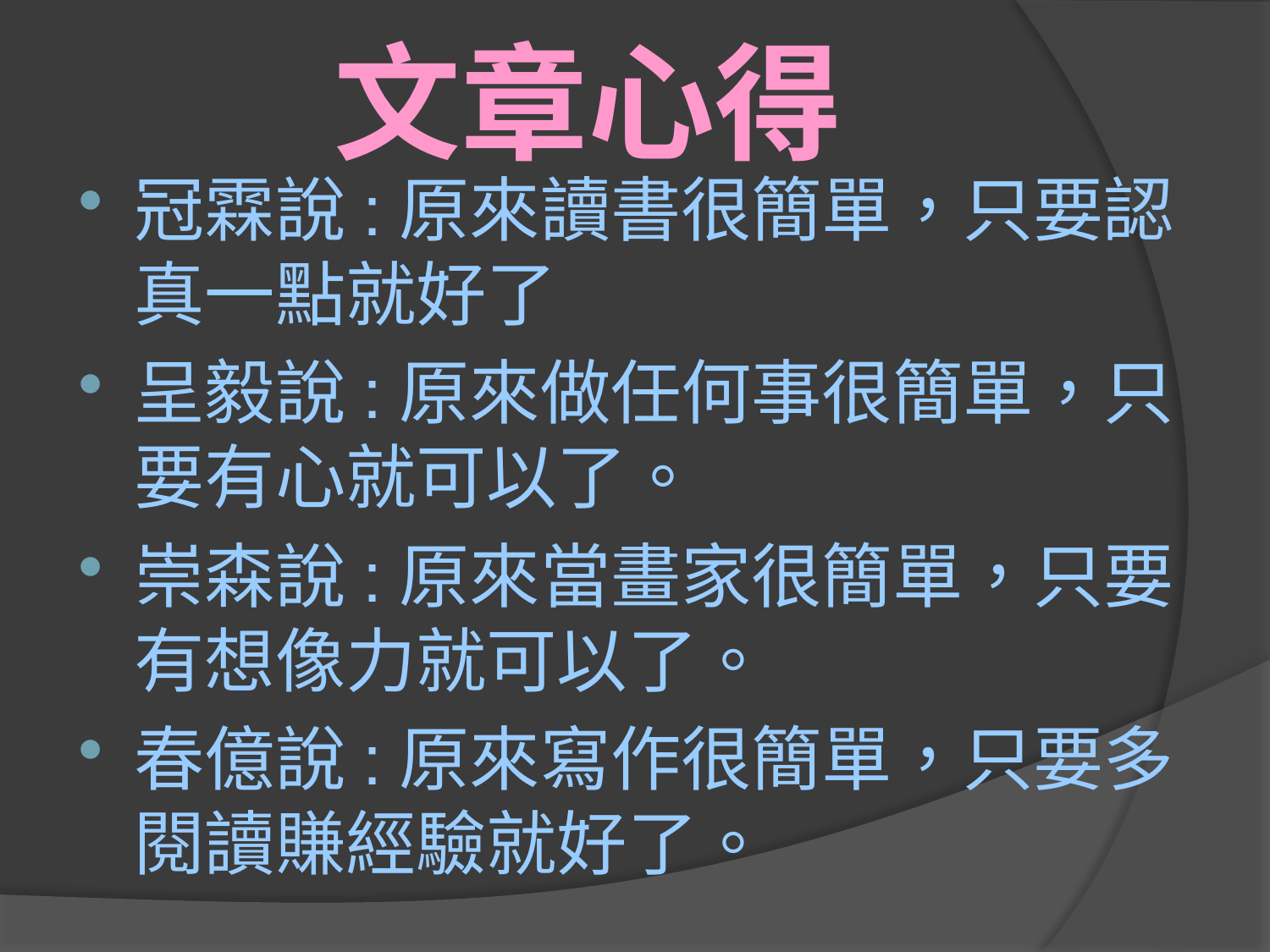

# 文章心得
冠霖說:原來讀書很簡單，只要認真一點就好了
呈毅說:原來做任何事很簡單，只要有心就可以了。
崇森說:原來當畫家很簡單，只要有想像力就可以了。
春億說:原來寫作很簡單，只要多閱讀賺經驗就好了。